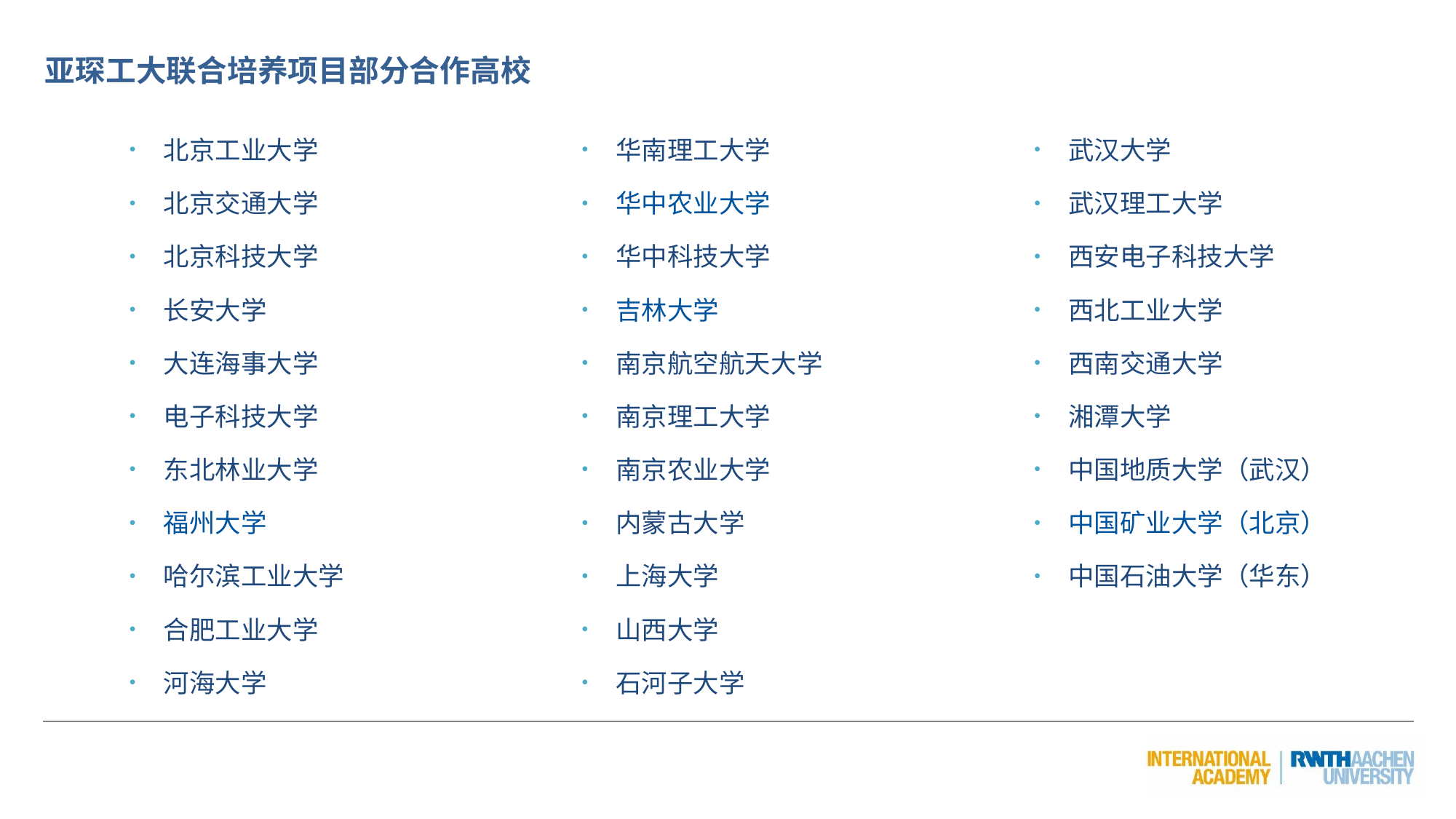

亚琛工大联合培养项目部分合作高校
北京工业大学
北京交通大学
北京科技大学
长安大学
大连海事大学
电子科技大学
东北林业大学
福州大学
哈尔滨工业大学
合肥工业大学
河海大学

华南理工大学
华中农业大学
华中科技大学
吉林大学
南京航空航天大学
南京理工大学
南京农业大学
内蒙古大学
上海大学
山西大学
石河子大学

武汉大学
武汉理工大学
西安电子科技大学
西北工业大学
西南交通大学
湘潭大学
中国地质大学（武汉）
中国矿业大学（北京）
中国石油大学（华东）